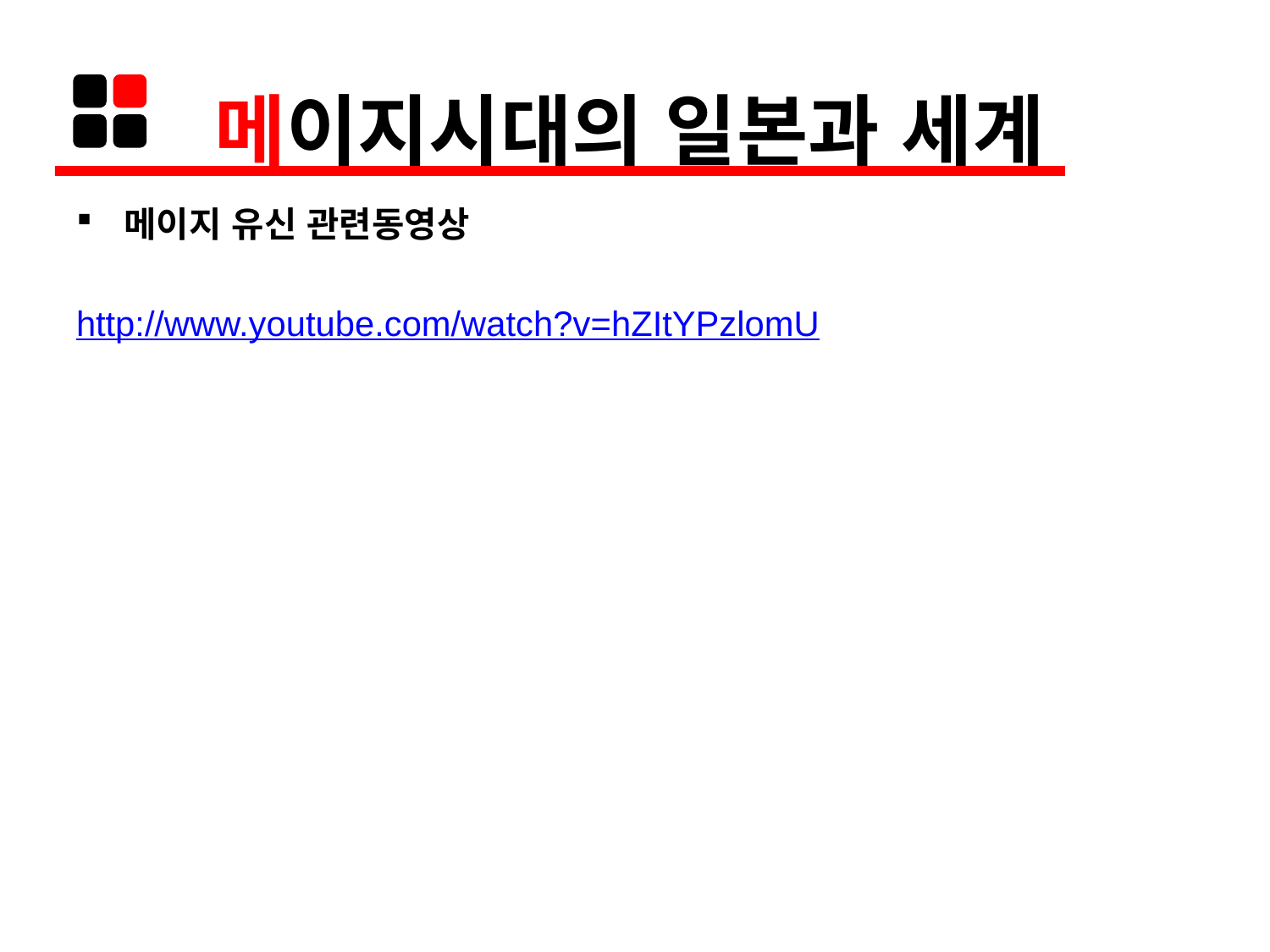

# 메이지시대의 일본과 세계

메이지 유신 관련동영상

http://www.youtube.com/watch?v=hZItYPzlomU